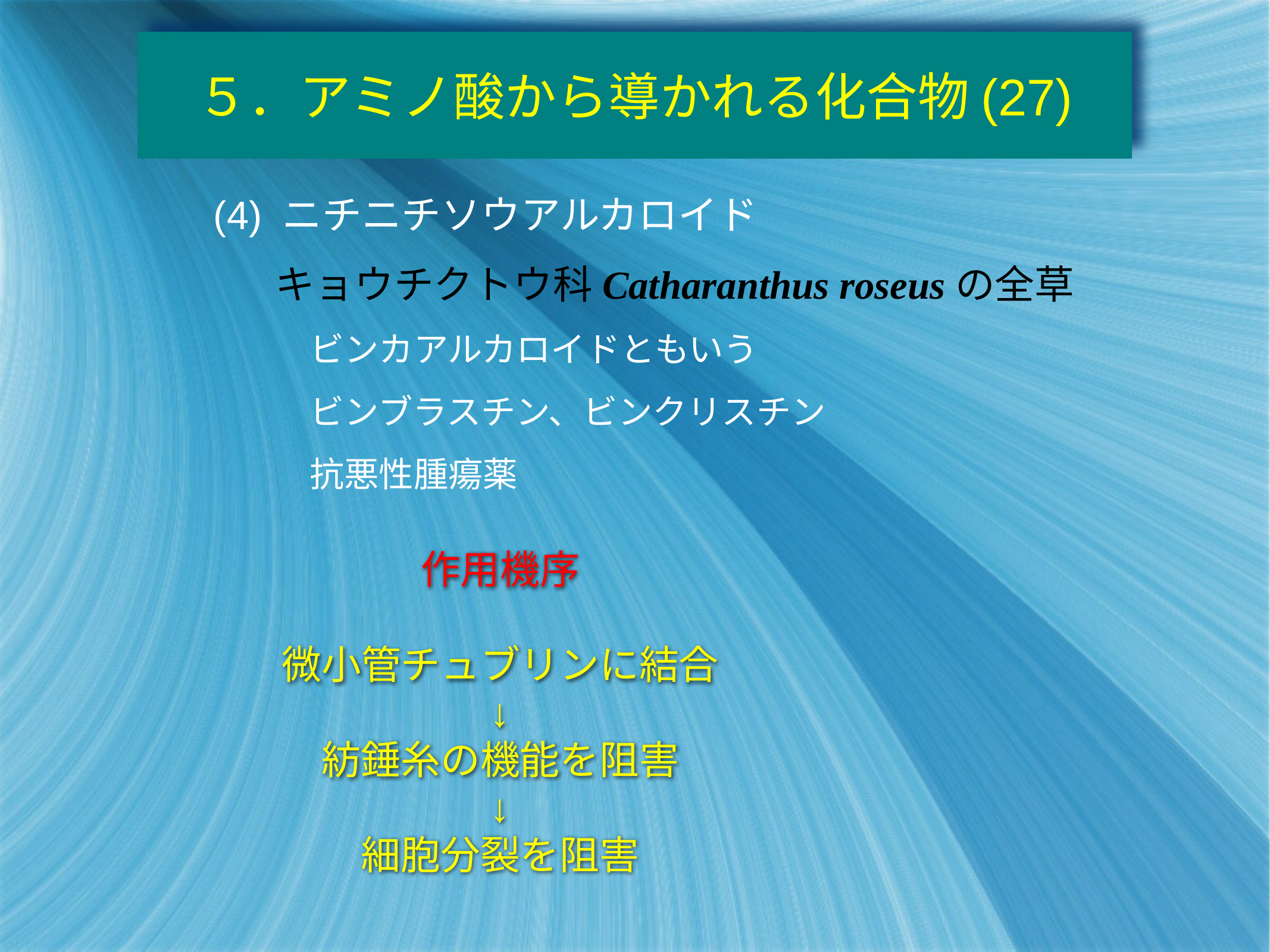

５．アミノ酸から導かれる化合物(27)
(4) ニチニチソウアルカロイド
キョウチクトウ科Catharanthus roseusの全草
　ビンカアルカロイドともいう
　ビンブラスチン、ビンクリスチン
　抗悪性腫瘍薬
作用機序

微小管チュブリンに結合
↓
紡錘糸の機能を阻害
↓
細胞分裂を阻害